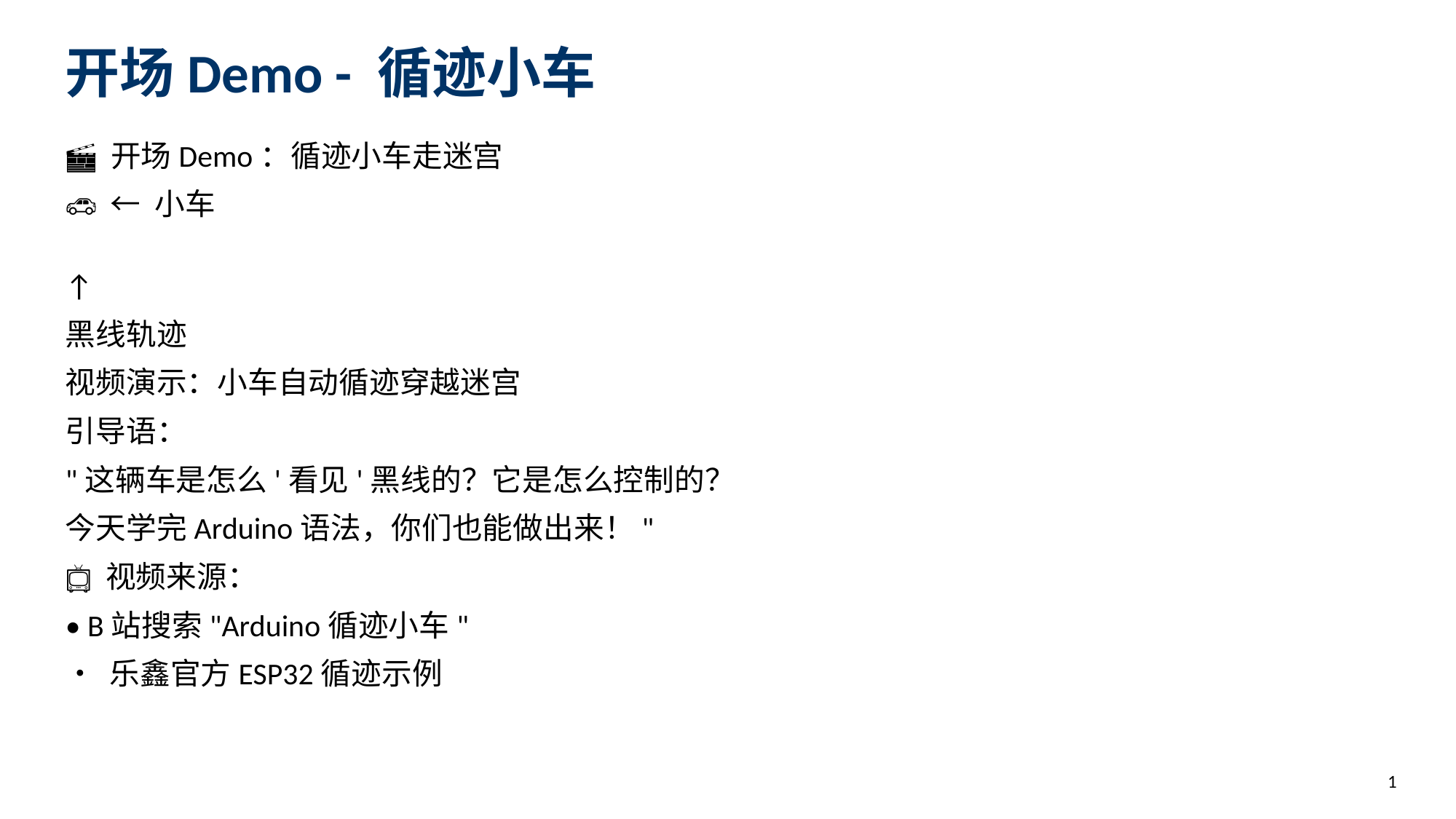

开场Demo - 循迹小车
🎬 开场Demo：循迹小车走迷宫
🚗  ← 小车

↑
黑线轨迹
视频演示：小车自动循迹穿越迷宫
引导语：
"这辆车是怎么'看见'黑线的？它是怎么控制的？
今天学完Arduino语法，你们也能做出来！"
📺 视频来源：
• B站搜索"Arduino循迹小车"
• 乐鑫官方ESP32循迹示例
1